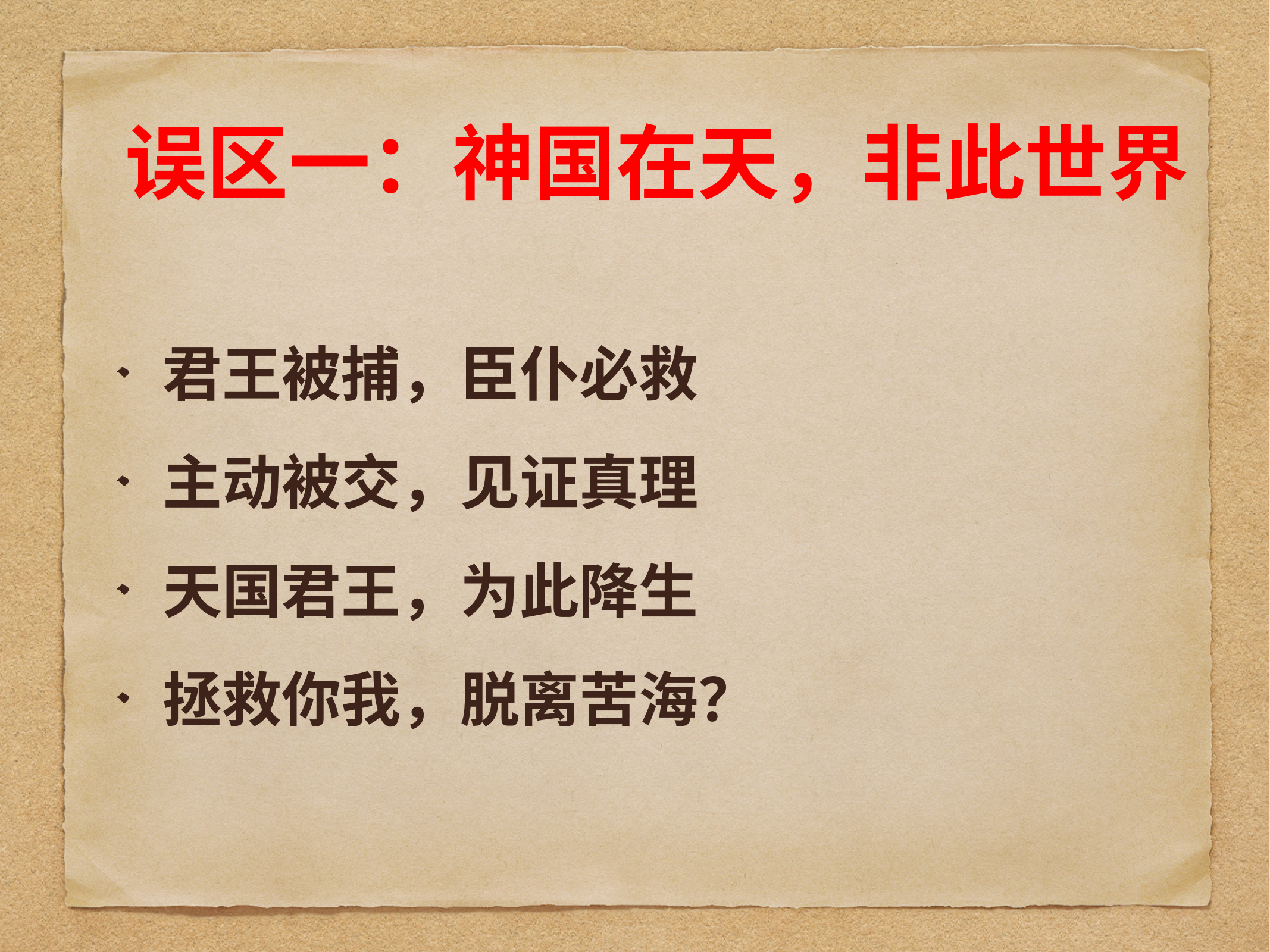

# 误区一：神国在天，非此世界
君王被捕，臣仆必救
主动被交，见证真理
天国君王，为此降生
拯救你我，脱离苦海？